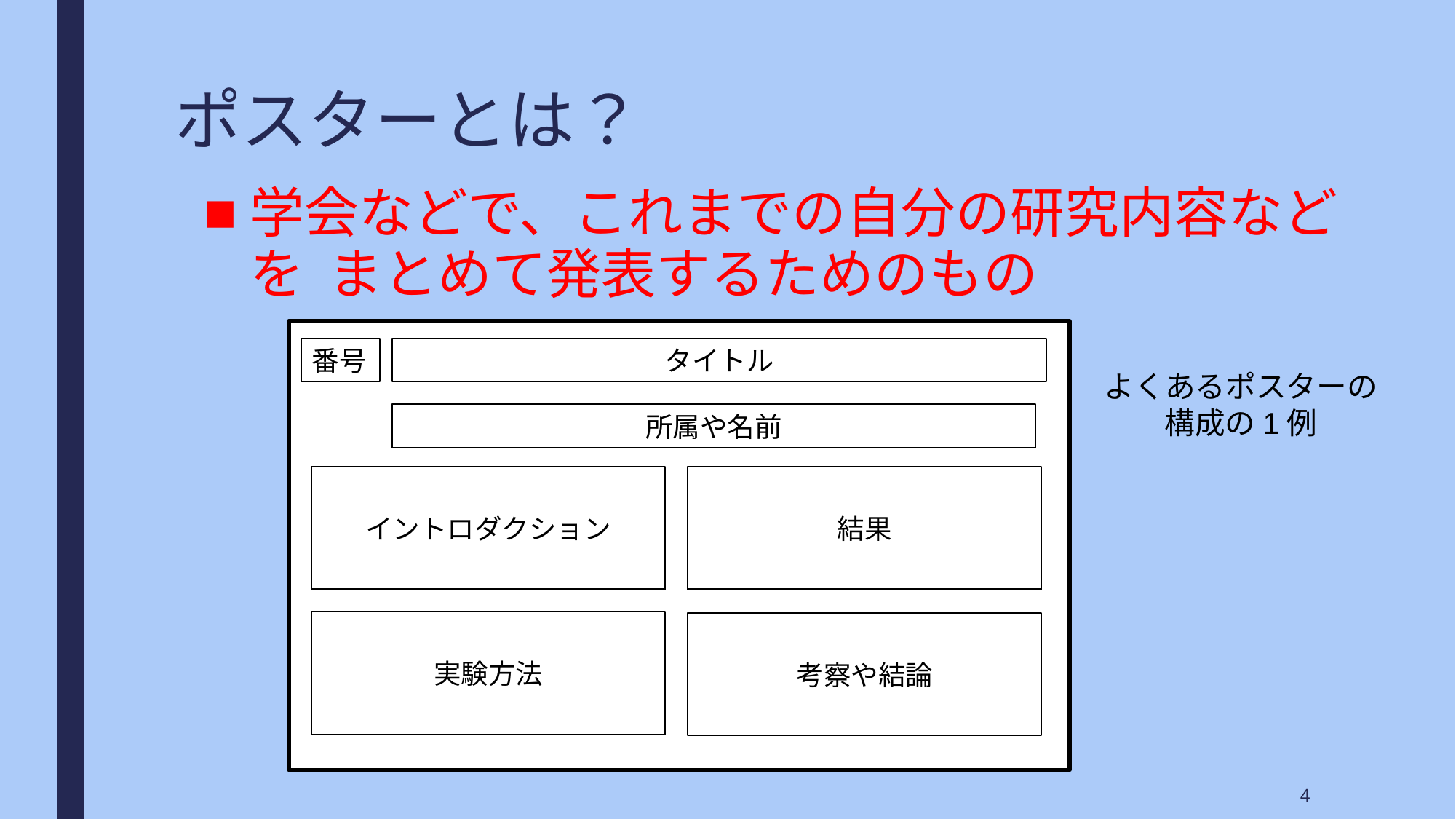

# ポスターとは？
学会などで、これまでの自分の研究内容などを  まとめて発表するためのもの

番号
タイトル
所属や名前
イントロダクション
結果
実験方法
考察や結論
よくあるポスターの
構成の1例
4